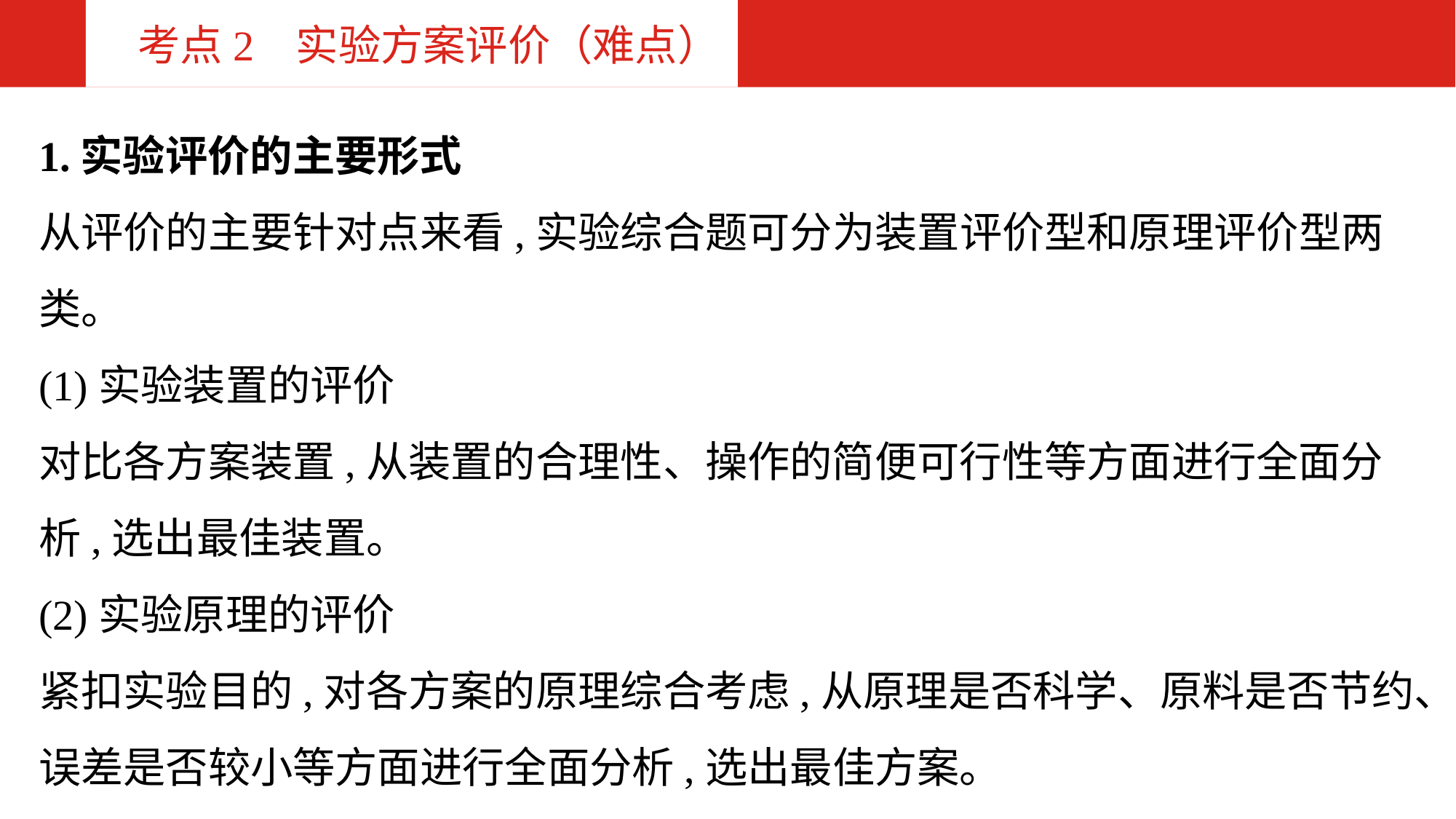

考点2   实验方案评价（难点）

1.实验评价的主要形式
从评价的主要针对点来看,实验综合题可分为装置评价型和原理评价型两类。
(1)实验装置的评价
对比各方案装置,从装置的合理性、操作的简便可行性等方面进行全面分析,选出最佳装置。
(2)实验原理的评价
紧扣实验目的,对各方案的原理综合考虑,从原理是否科学、原料是否节约、误差是否较小等方面进行全面分析,选出最佳方案。